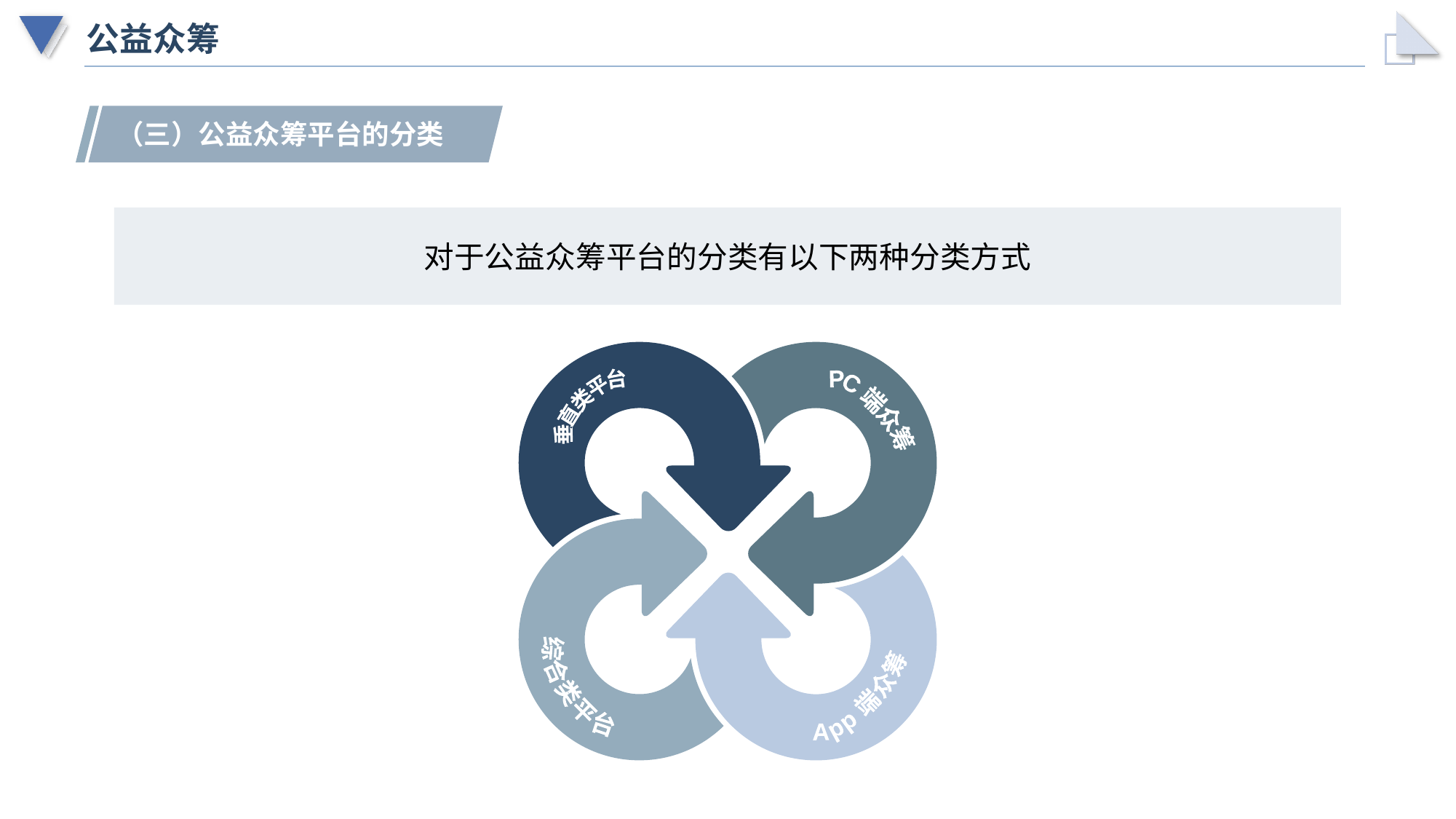

# 公益众筹

（三）公益众筹平台的分类
对于公益众筹平台的分类有以下两种分类方式

垂直类平台
PC 端众筹

综合类平台
App 端众筹